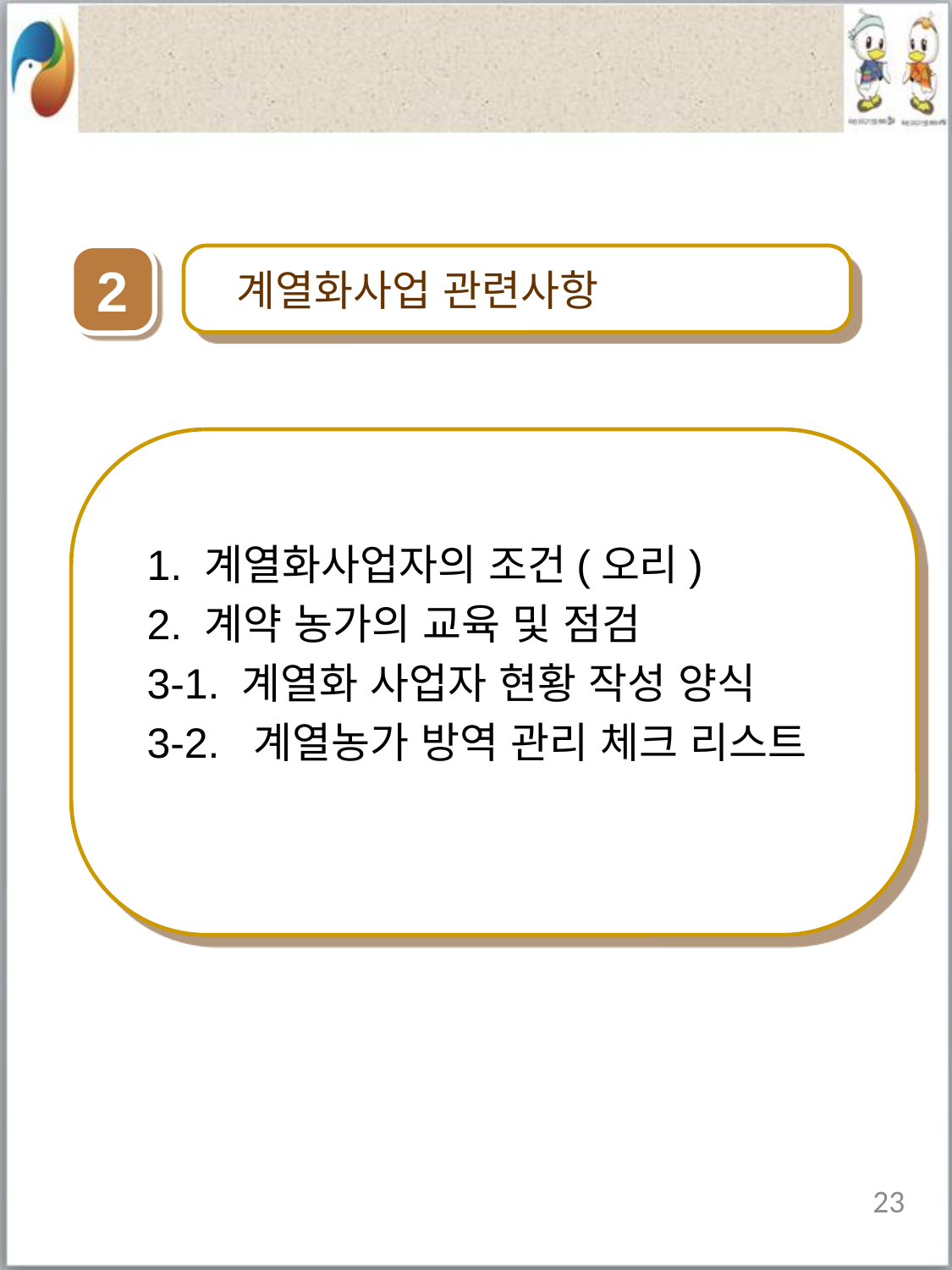

2
  계열화사업 관련사항
  1. 계열화사업자의 조건(오리)
  2. 계약 농가의 교육 및 점검
  3-1. 계열화 사업자 현황 작성 양식
  3-2.  계열농가 방역 관리 체크 리스트

23